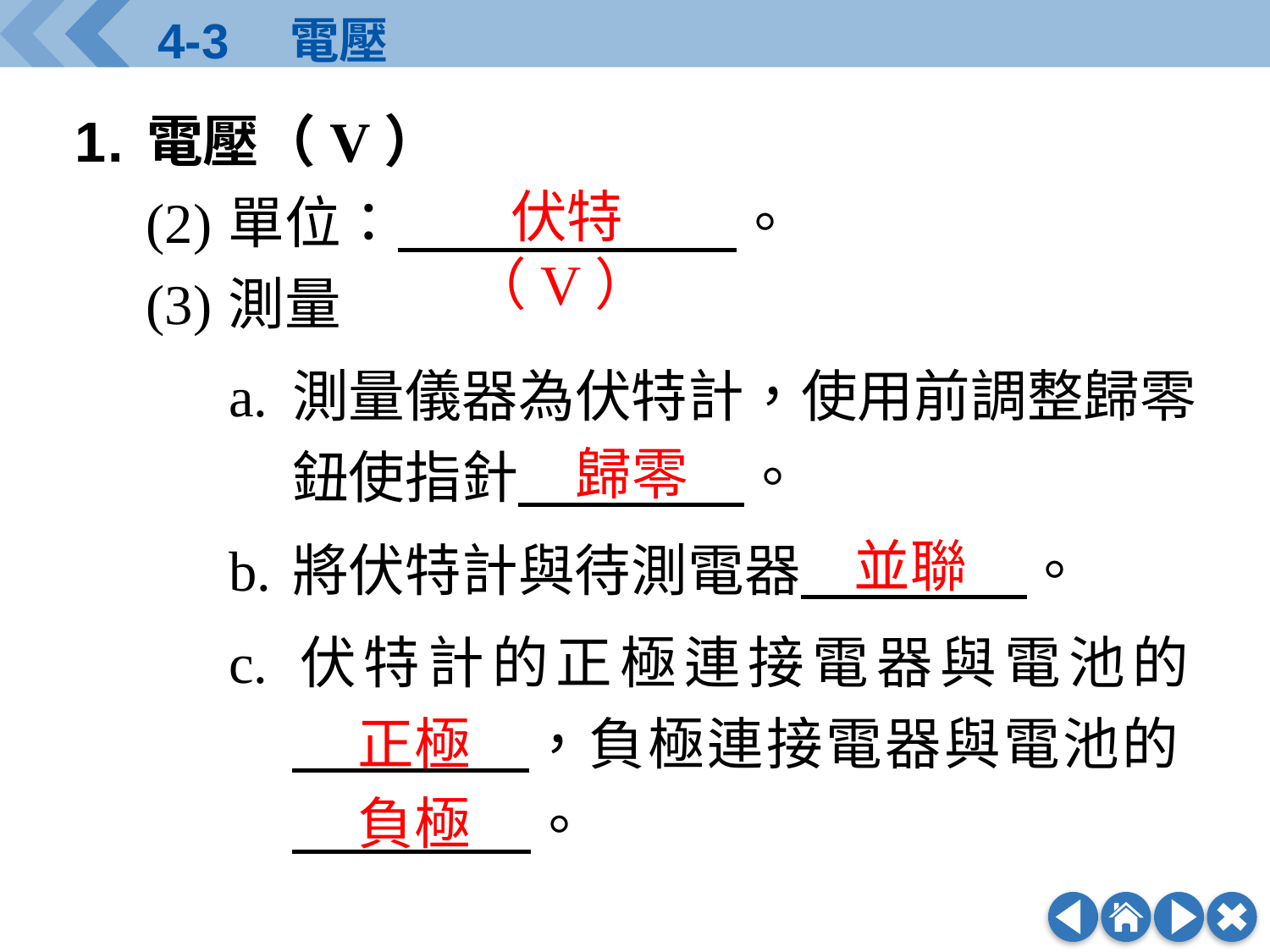

電壓（V）
(2)	單位：　　　　　　。
(3)	測量
a.	測量儀器為伏特計，使用前調整歸零鈕使指針　　　　。
b.	將伏特計與待測電器　　　　。
c.	伏特計的正極連接電器與電池的
　　　　，負極連接電器與電池的
　　　　 。
伏特（V）
歸零
並聯
正極
負極